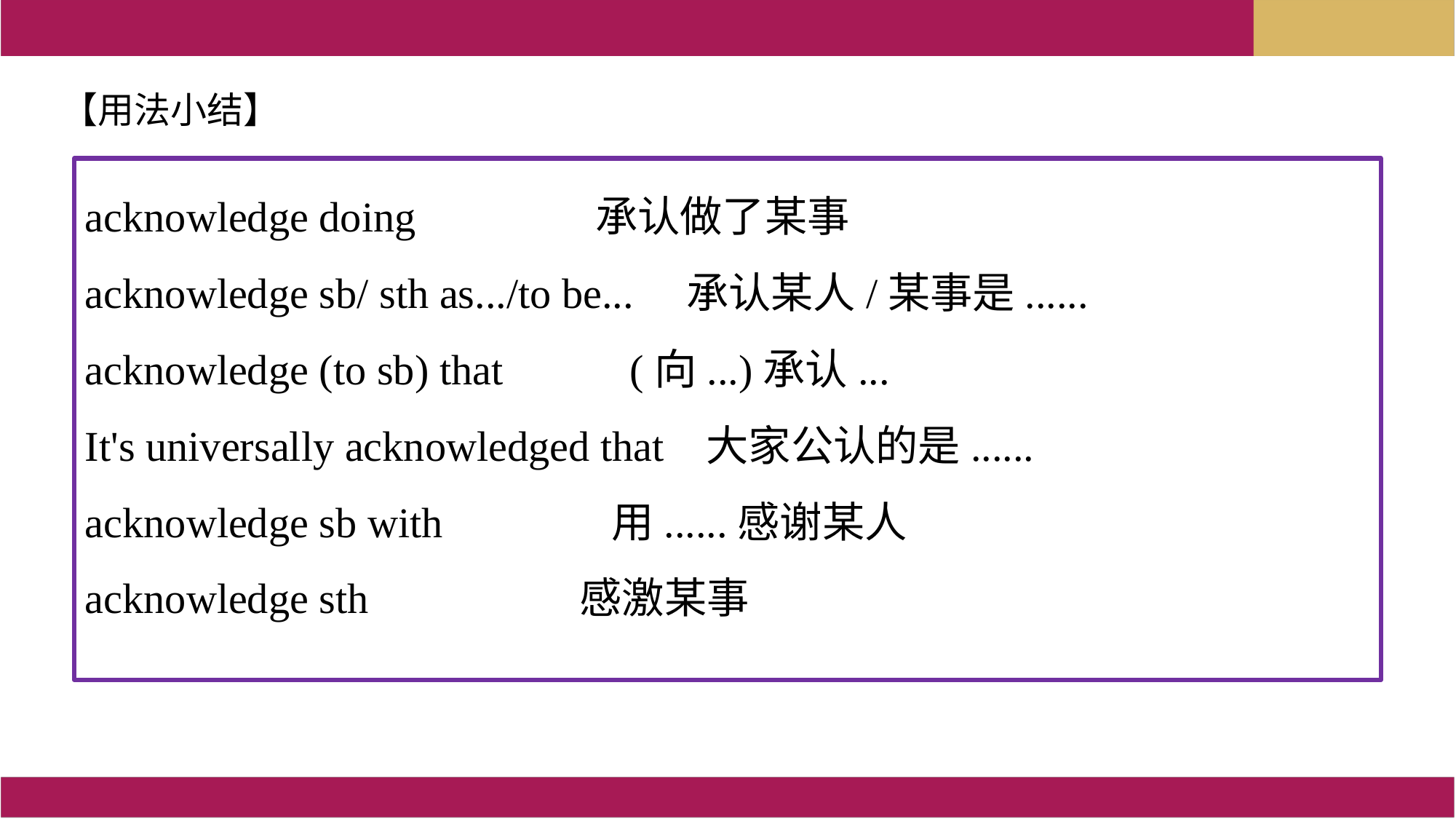

【用法小结】

acknowledge doing                承认做了某事
acknowledge sb/ sth as.../to be...    承认某人/某事是......
acknowledge (to sb) that            (向...)承认...
It's universally acknowledged that   大家公认的是......
acknowledge sb with               用......感谢某人
acknowledge sth                   感激某事